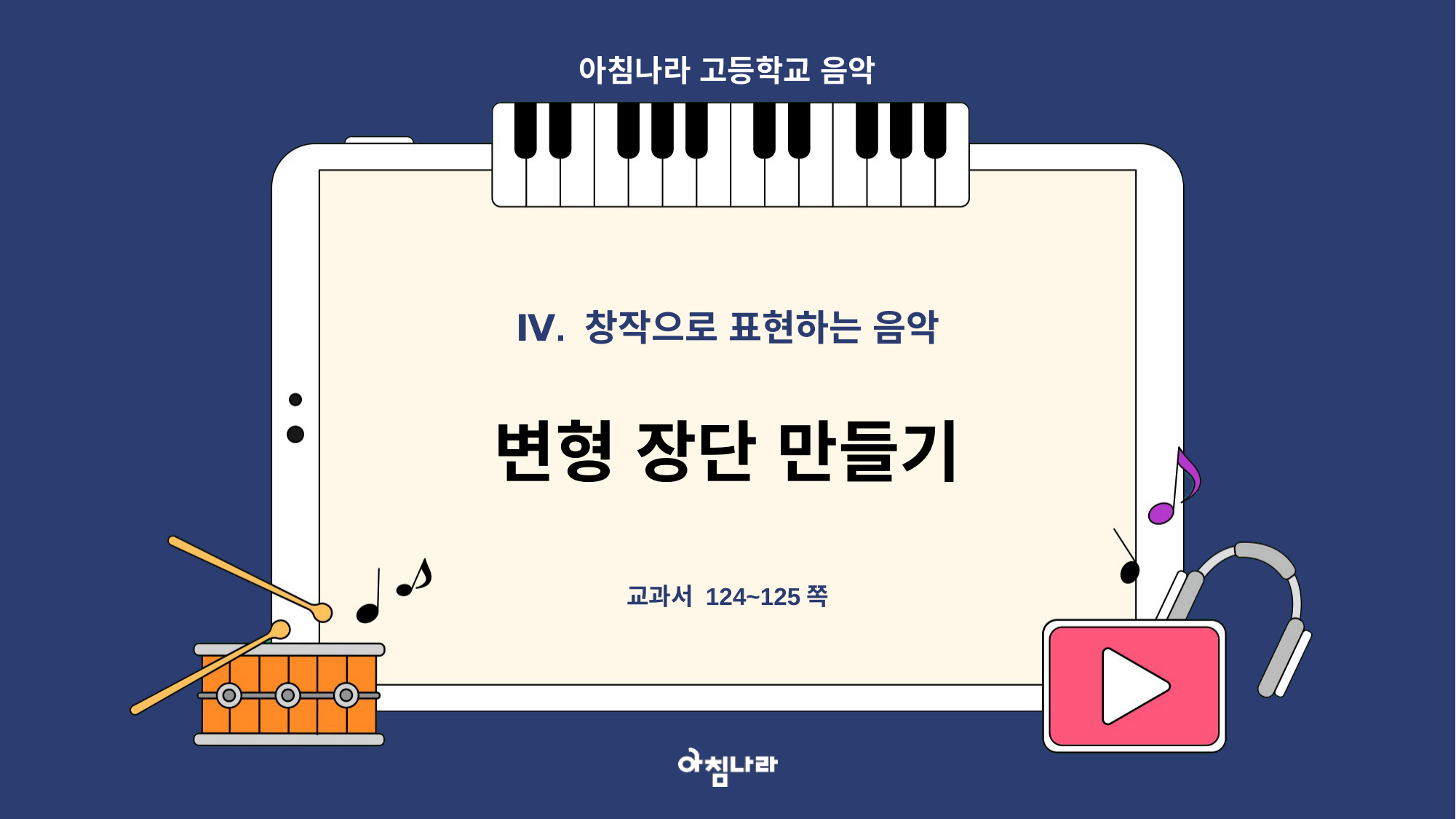

아침나라 고등학교 음악

Ⅳ. 창작으로 표현하는 음악
변형 장단 만들기
교과서 124~125쪽